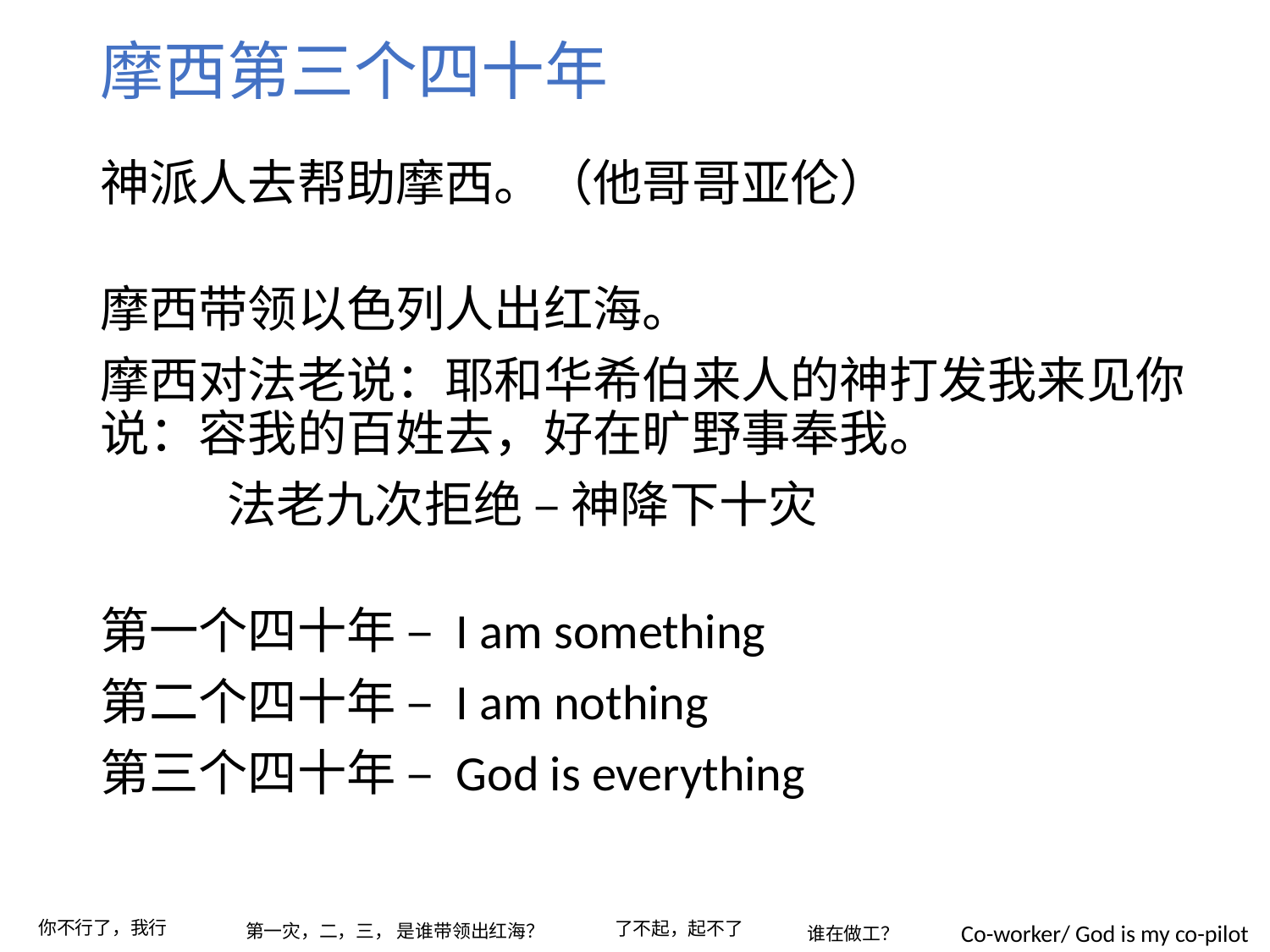

# 摩西第三个四十年
神派人去帮助摩西。（他哥哥亚伦）

摩西带领以色列人出红海。
摩西对法老说：耶和华希伯来人的神打发我来见你说：容我的百姓去，好在旷野事奉我。
	法老九次拒绝 – 神降下十灾

第一个四十年 – I am something
第二个四十年 – I am nothing
第三个四十年 – God is everything
你不行了，我行
了不起，起不了
Co-worker/ God is my co-pilot
第一灾，二，三， 是谁带领出红海？
谁在做工？